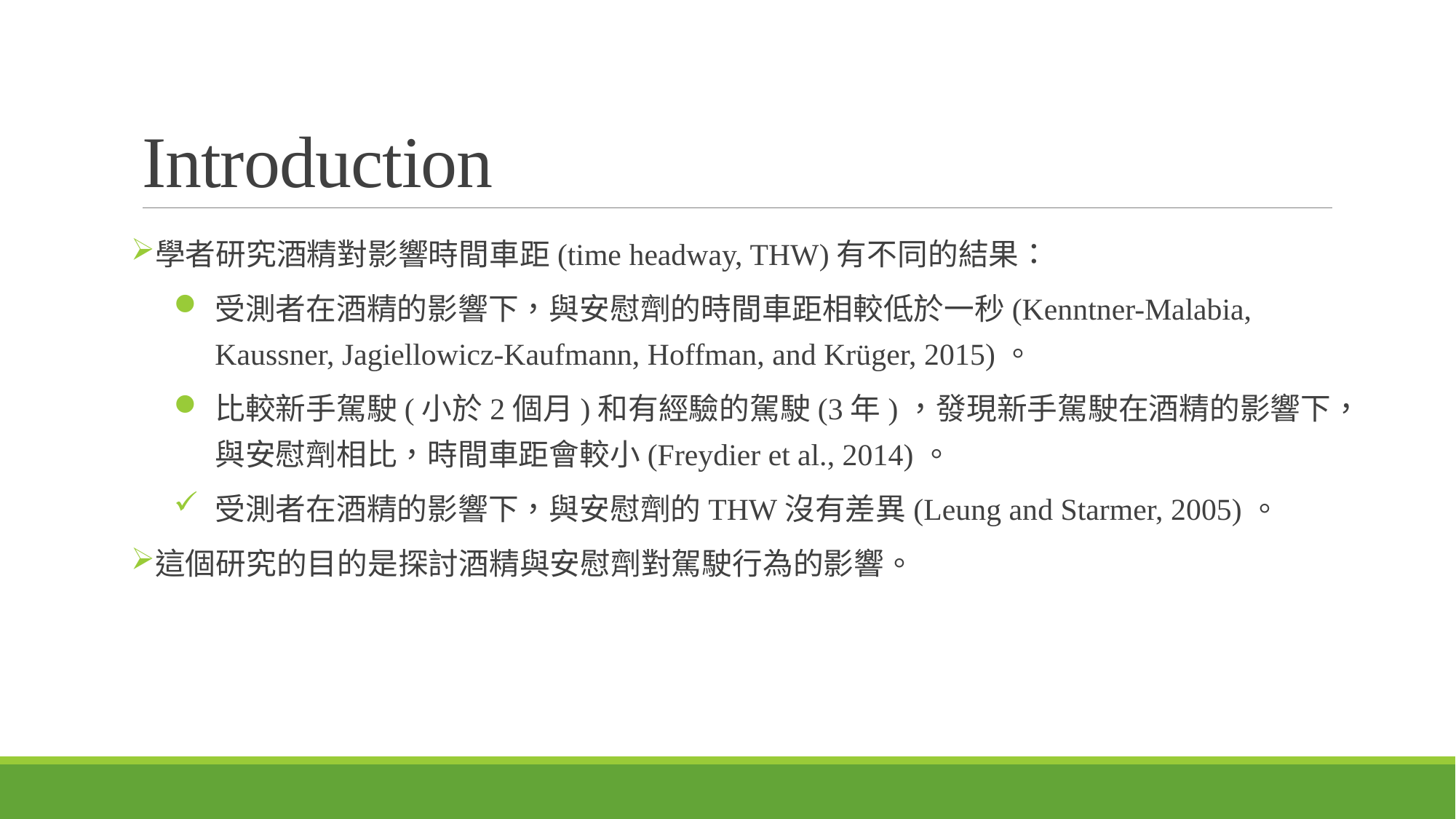

# Introduction
學者研究酒精對影響時間車距(time headway, THW)有不同的結果：
受測者在酒精的影響下，與安慰劑的時間車距相較低於一秒(Kenntner-Malabia, Kaussner, Jagiellowicz-Kaufmann, Hoffman, and Krüger, 2015)。
比較新手駕駛(小於2個月)和有經驗的駕駛(3年)，發現新手駕駛在酒精的影響下，與安慰劑相比，時間車距會較小(Freydier et al., 2014)。
受測者在酒精的影響下，與安慰劑的THW沒有差異(Leung and Starmer, 2005)。
這個研究的目的是探討酒精與安慰劑對駕駛行為的影響。